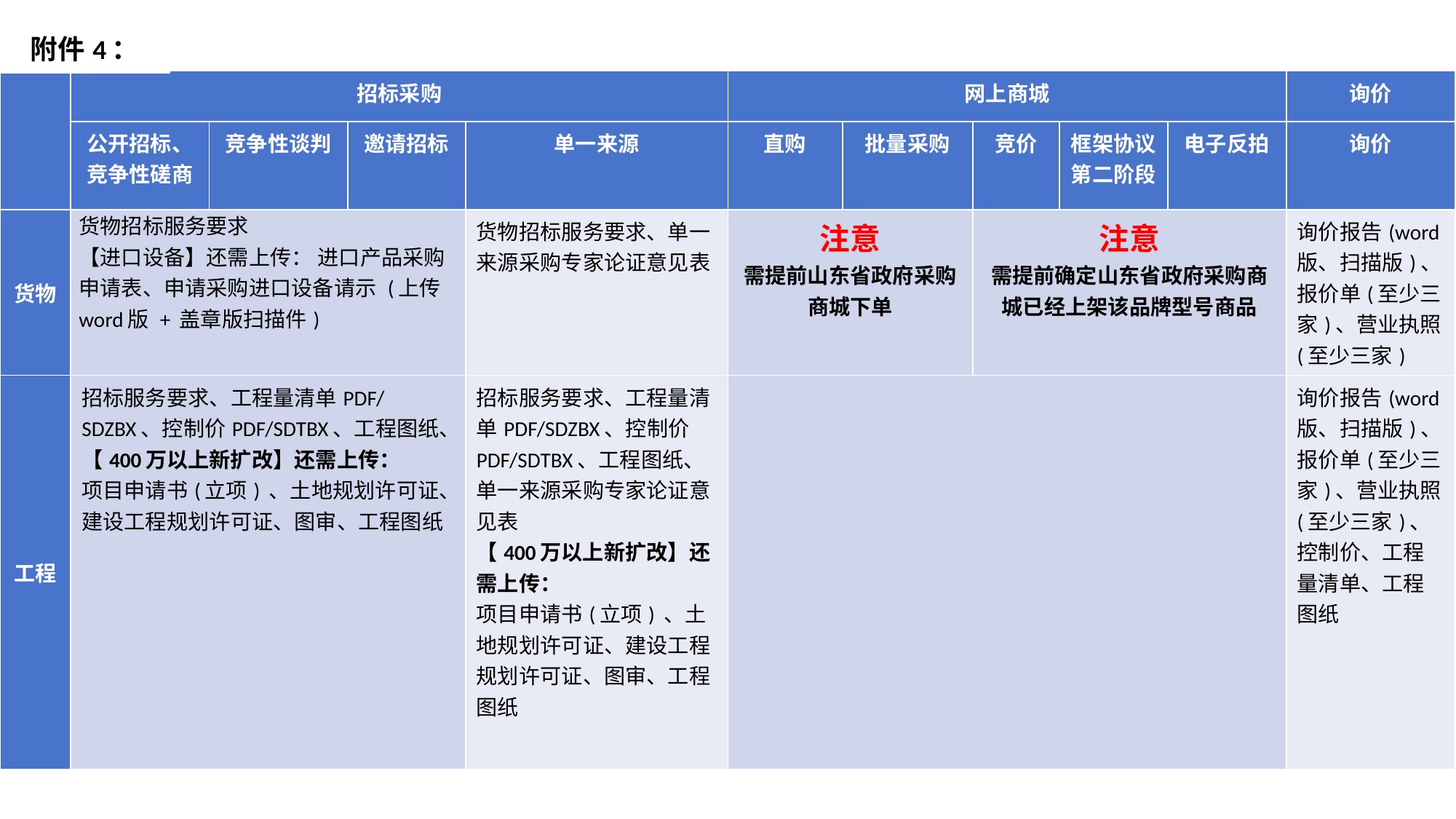

| 附件4： |
| --- |
|  | 招标采购 |  |  |  | 网上商城 |  |  |  |  | 询价 |
| --- | --- | --- | --- | --- | --- | --- | --- | --- | --- | --- |
|  | 公开招标、竞争性磋商 | 竞争性谈判 | 邀请招标 | 单一来源 | 直购 | 批量采购 | 竞价 | 框架协议第二阶段 | 电子反拍 | 询价 |
| 货物 | 货物招标服务要求 【进口设备】还需上传： 进口产品采购申请表、申请采购进口设备请示 (上传 word版 + 盖章版扫描件) |  |  | 货物招标服务要求、单一来源采购专家论证意见表 | 注意 需提前山东省政府采购商城下单 |  | 注意 需提前确定山东省政府采购商城已经上架该品牌型号商品 |  |  | 询价报告(word版、扫描版)、报价单(至少三家)、营业执照(至少三家) |
| 工程 | 招标服务要求、工程量清单PDF/SDZBX、控制价PDF/SDTBX、工程图纸、 【400万以上新扩改】还需上传： 项目申请书(立项) 、土地规划许可证、建设工程规划许可证、图审、工程图纸 |  |  | 招标服务要求、工程量清单PDF/SDZBX、控制价PDF/SDTBX、工程图纸、单一来源采购专家论证意见表 【400万以上新扩改】还需上传： 项目申请书(立项) 、土地规划许可证、建设工程规划许可证、图审、工程图纸 |  |  |  |  |  | 询价报告(word版、扫描版)、报价单(至少三家)、营业执照(至少三家)、 控制价、工程量清单、工程图纸 |